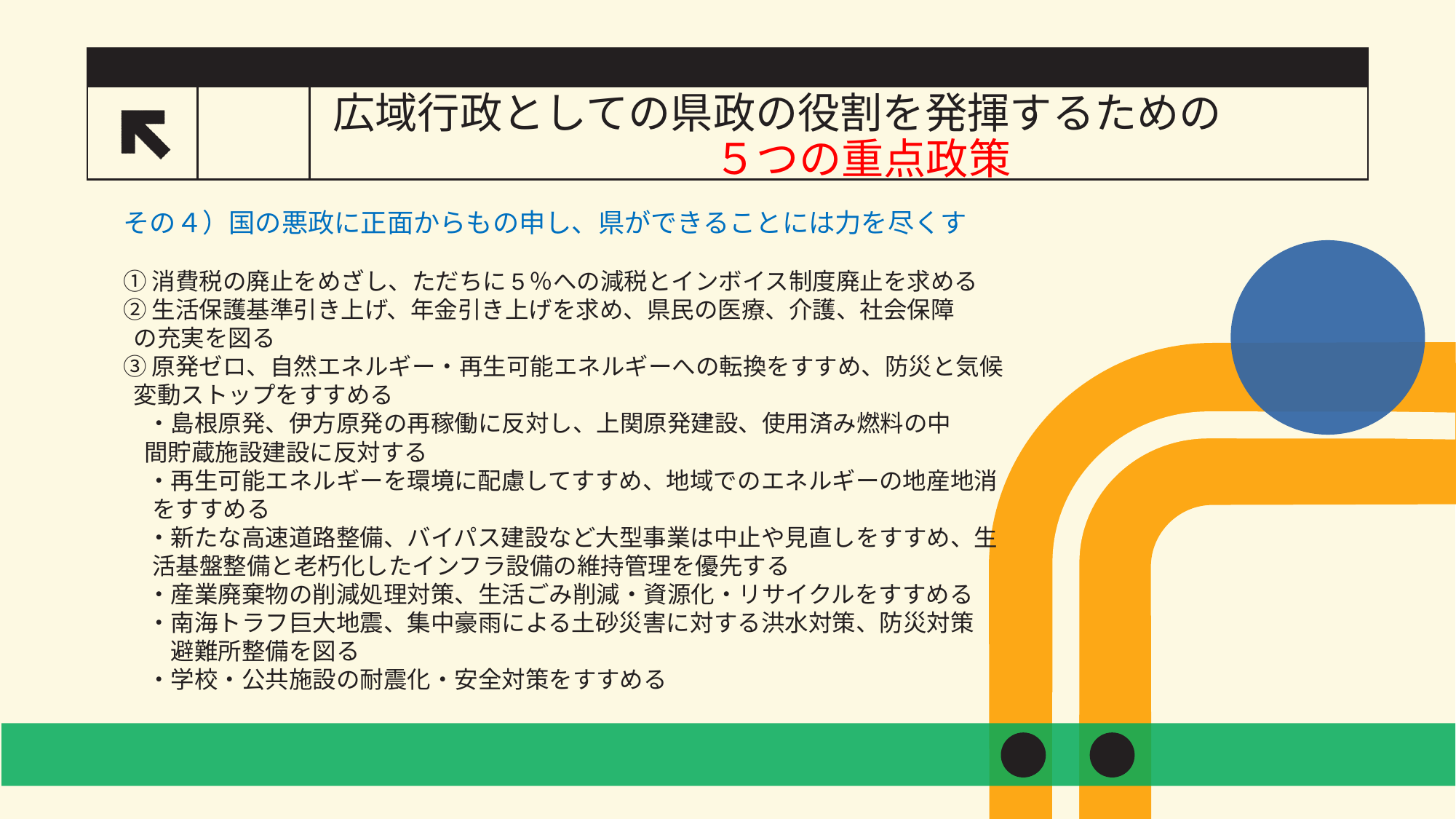

# 広域行政としての県政の役割を発揮するための 　　　　　　　　　５つの重点政策

その４）国の悪政に正面からもの申し、県ができることには力を尽くす

①消費税の廃止をめざし、ただちに5％への減税とインボイス制度廃止を求める
②生活保護基準引き上げ、年金引き上げを求め、県民の医療、介護、社会保障
 の充実を図る
③原発ゼロ、自然エネルギー・再生可能エネルギーへの転換をすすめ、防災と気候
 変動ストップをすすめる
　・島根原発、伊方原発の再稼働に反対し、上関原発建設、使用済み燃料の中
   間貯蔵施設建設に反対する
　・再生可能エネルギーを環境に配慮してすすめ、地域でのエネルギーの地産地消
　 をすすめる
　・新たな高速道路整備、バイパス建設など大型事業は中止や見直しをすすめ、生
　 活基盤整備と老朽化したインフラ設備の維持管理を優先する
　・産業廃棄物の削減処理対策、生活ごみ削減・資源化・リサイクルをすすめる
　・南海トラフ巨大地震、集中豪雨による土砂災害に対する洪水対策、防災対策
　　避難所整備を図る
　・学校・公共施設の耐震化・安全対策をすすめる